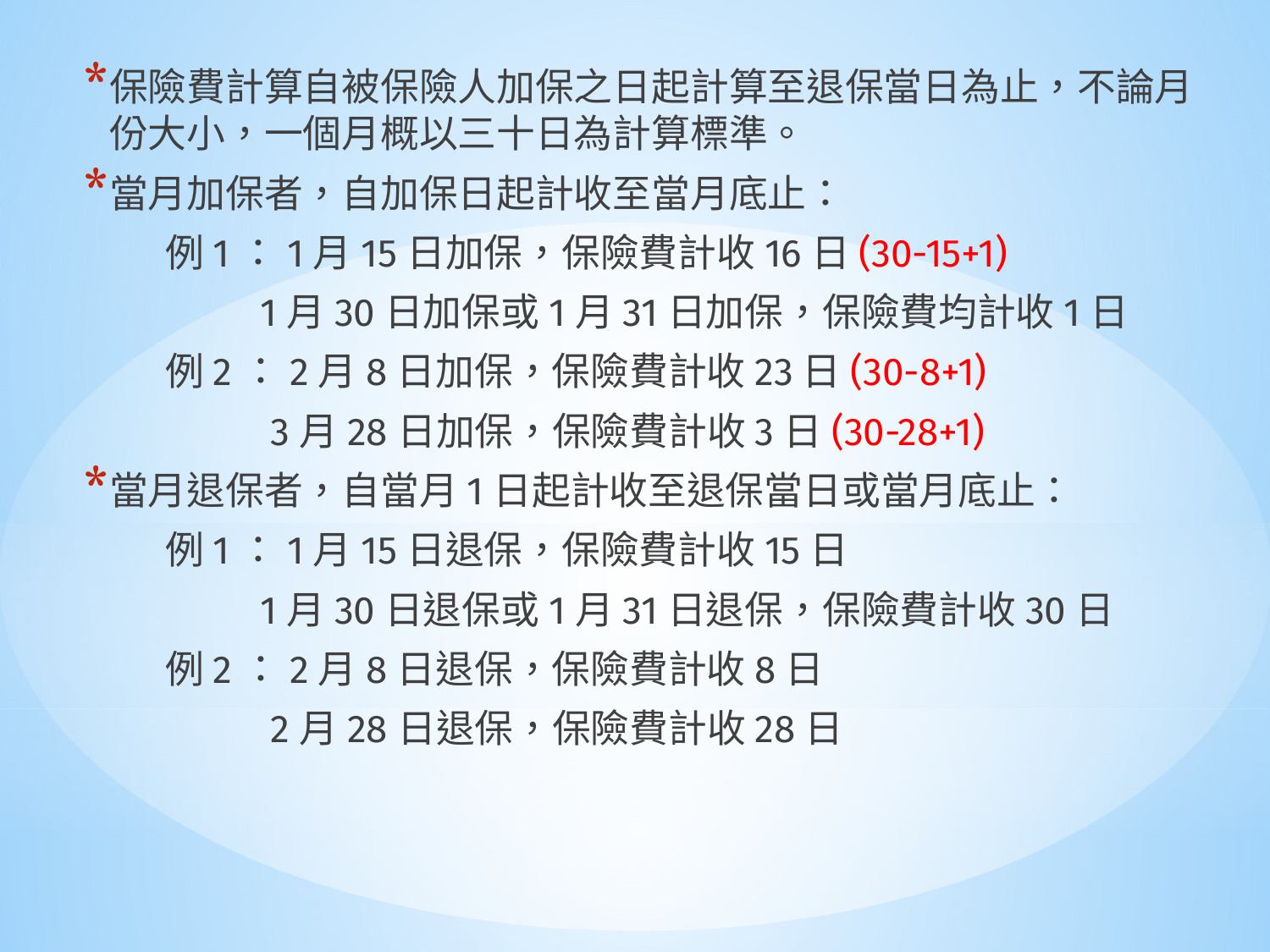

保險費計算自被保險人加保之日起計算至退保當日為止，不論月份大小，一個月概以三十日為計算標準。
當月加保者，自加保日起計收至當月底止：
         例1：1月15日加保，保險費計收16日(30-15+1)
                  1月30日加保或1月31日加保，保險費均計收1日
         例2：2月8日加保，保險費計收23日(30-8+1)
                   3月28日加保，保險費計收3日(30-28+1)
當月退保者，自當月1日起計收至退保當日或當月底止：
         例1：1月15日退保，保險費計收15日
                  1月30日退保或1月31日退保，保險費計收30日
         例2：2月8日退保，保險費計收8日
                   2月28日退保，保險費計收28日